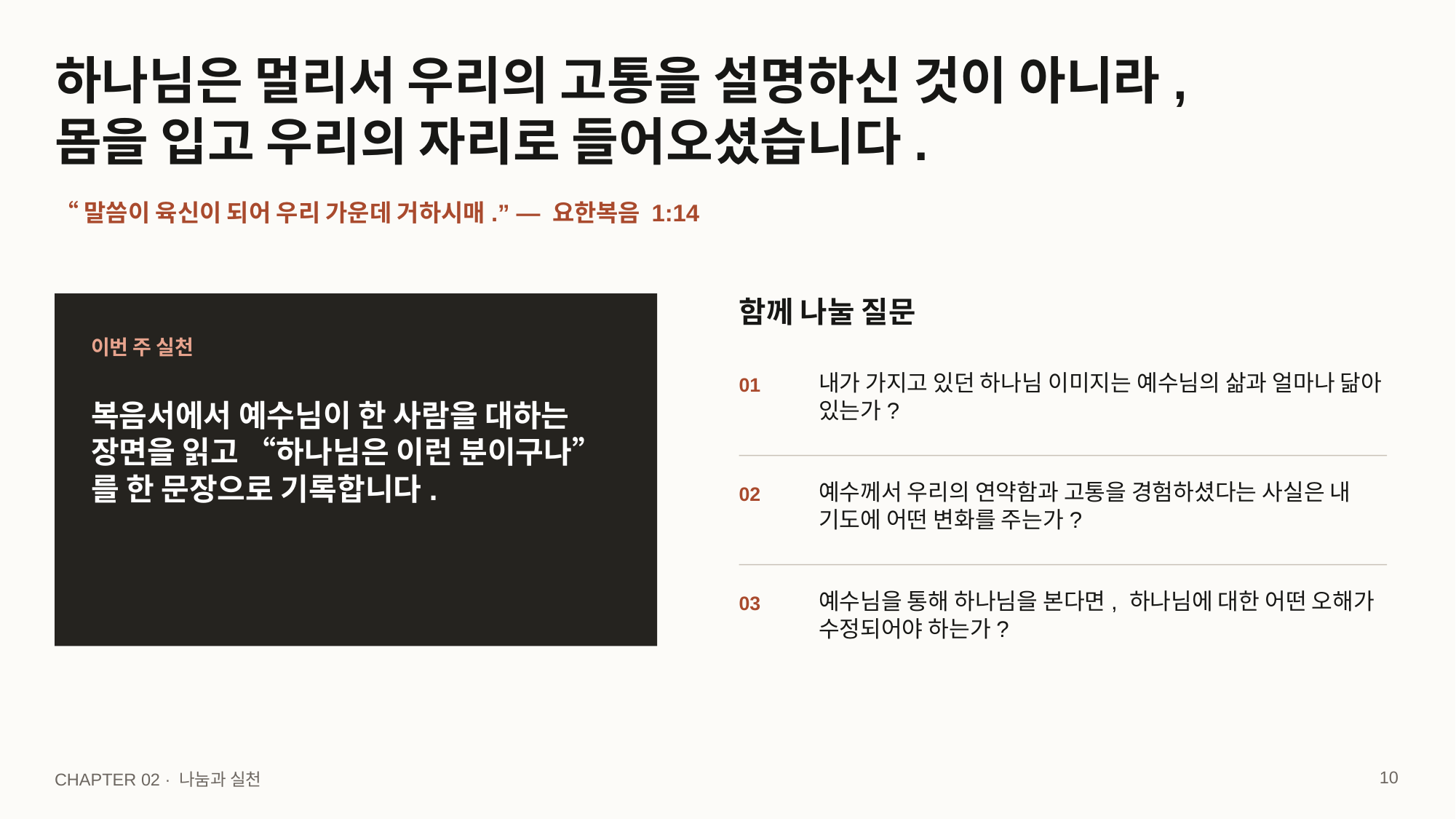

하나님은 멀리서 우리의 고통을 설명하신 것이 아니라,
몸을 입고 우리의 자리로 들어오셨습니다.
“말씀이 육신이 되어 우리 가운데 거하시매.” — 요한복음 1:14

함께 나눌 질문
이번 주 실천
내가 가지고 있던 하나님 이미지는 예수님의 삶과 얼마나 닮아 있는가?
01
복음서에서 예수님이 한 사람을 대하는 장면을 읽고 “하나님은 이런 분이구나”를 한 문장으로 기록합니다.

예수께서 우리의 연약함과 고통을 경험하셨다는 사실은 내 기도에 어떤 변화를 주는가?
02

예수님을 통해 하나님을 본다면, 하나님에 대한 어떤 오해가 수정되어야 하는가?
03
10
CHAPTER 02 · 나눔과 실천